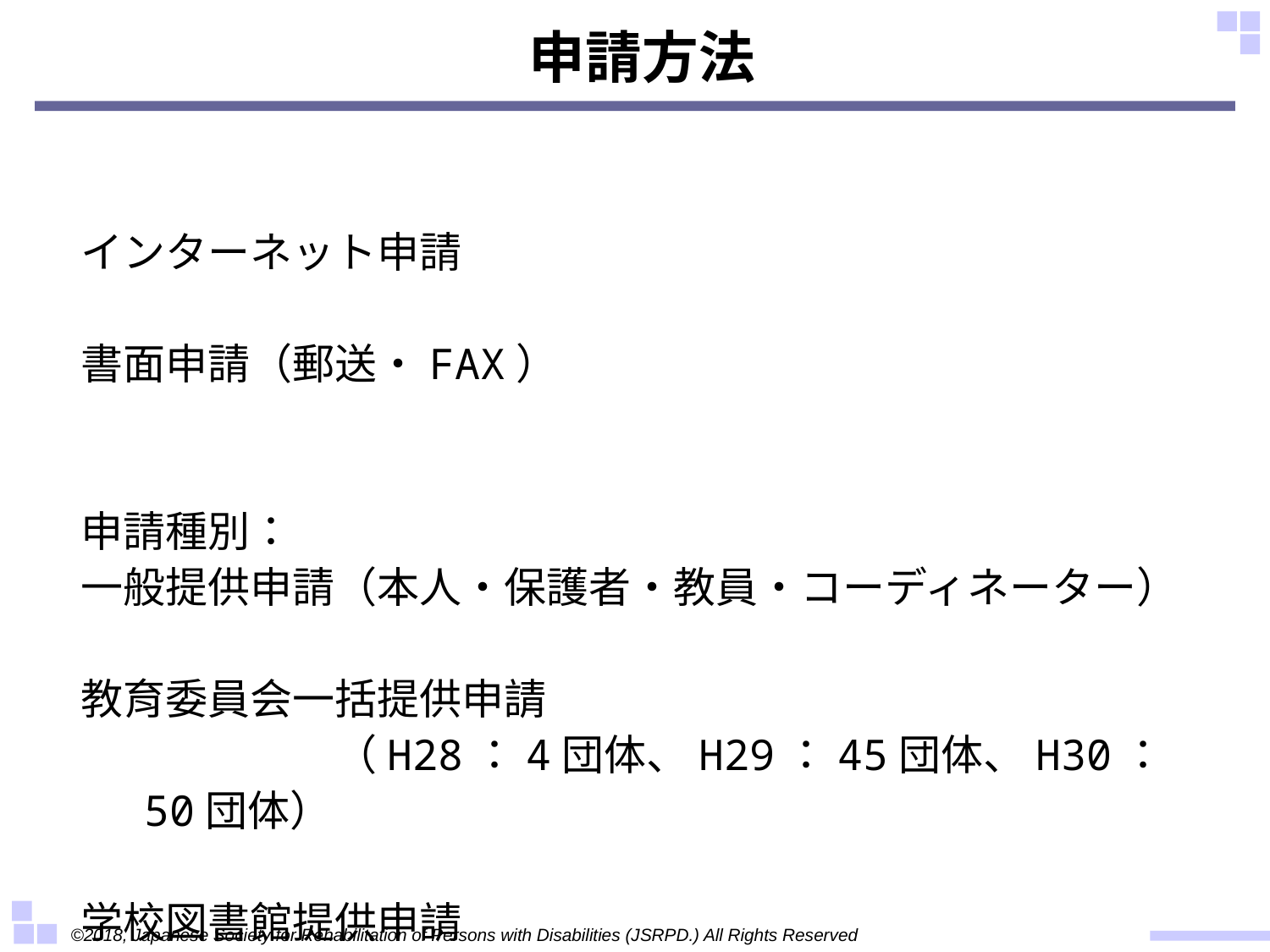

申請方法
インターネット申請

書面申請（郵送・FAX）

申請種別：
一般提供申請（本人・保護者・教員・コーディネーター）

教育委員会一括提供申請
　　　　　　（H28：4団体、H29：45団体、H30：50団体）

学校図書館提供申請